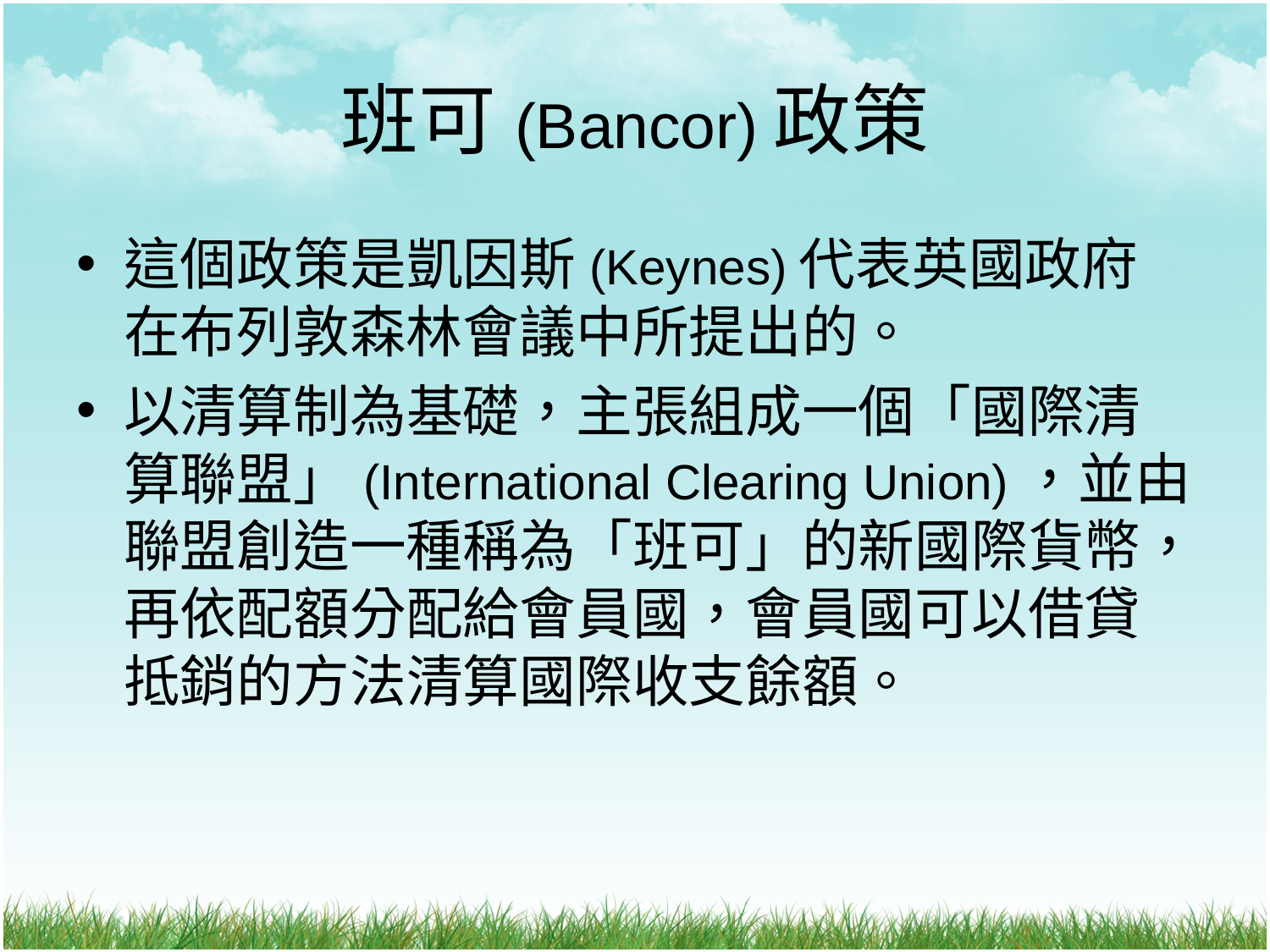

# 班可(Bancor)政策
這個政策是凱因斯(Keynes)代表英國政府在布列敦森林會議中所提出的。
以清算制為基礎，主張組成一個「國際清算聯盟」(International Clearing Union)，並由聯盟創造一種稱為「班可」的新國際貨幣，再依配額分配給會員國，會員國可以借貸抵銷的方法清算國際收支餘額。